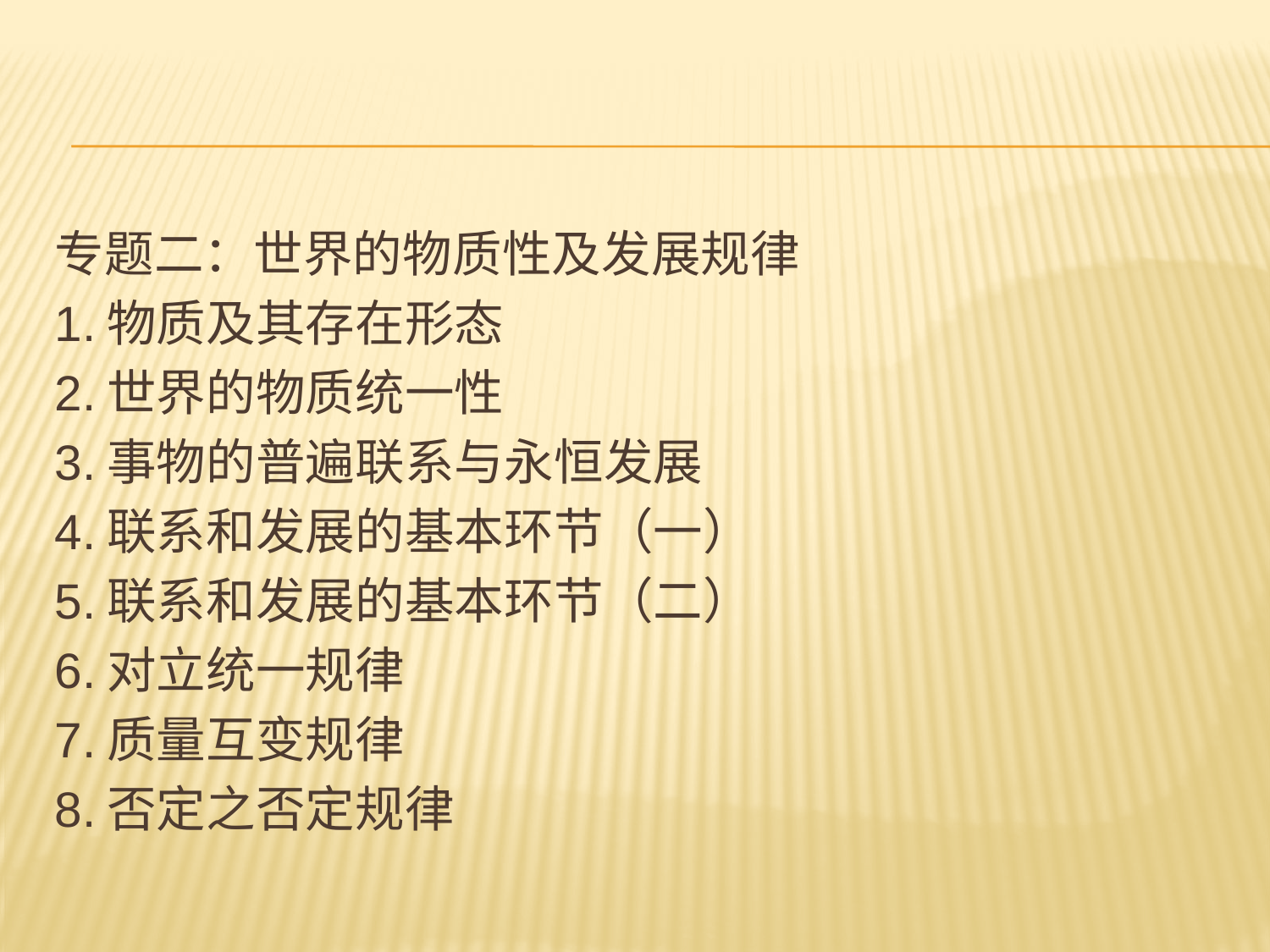

#
专题二：世界的物质性及发展规律
1.物质及其存在形态
2.世界的物质统一性
3.事物的普遍联系与永恒发展
4.联系和发展的基本环节（一）
5.联系和发展的基本环节（二）
6.对立统一规律
7.质量互变规律
8.否定之否定规律